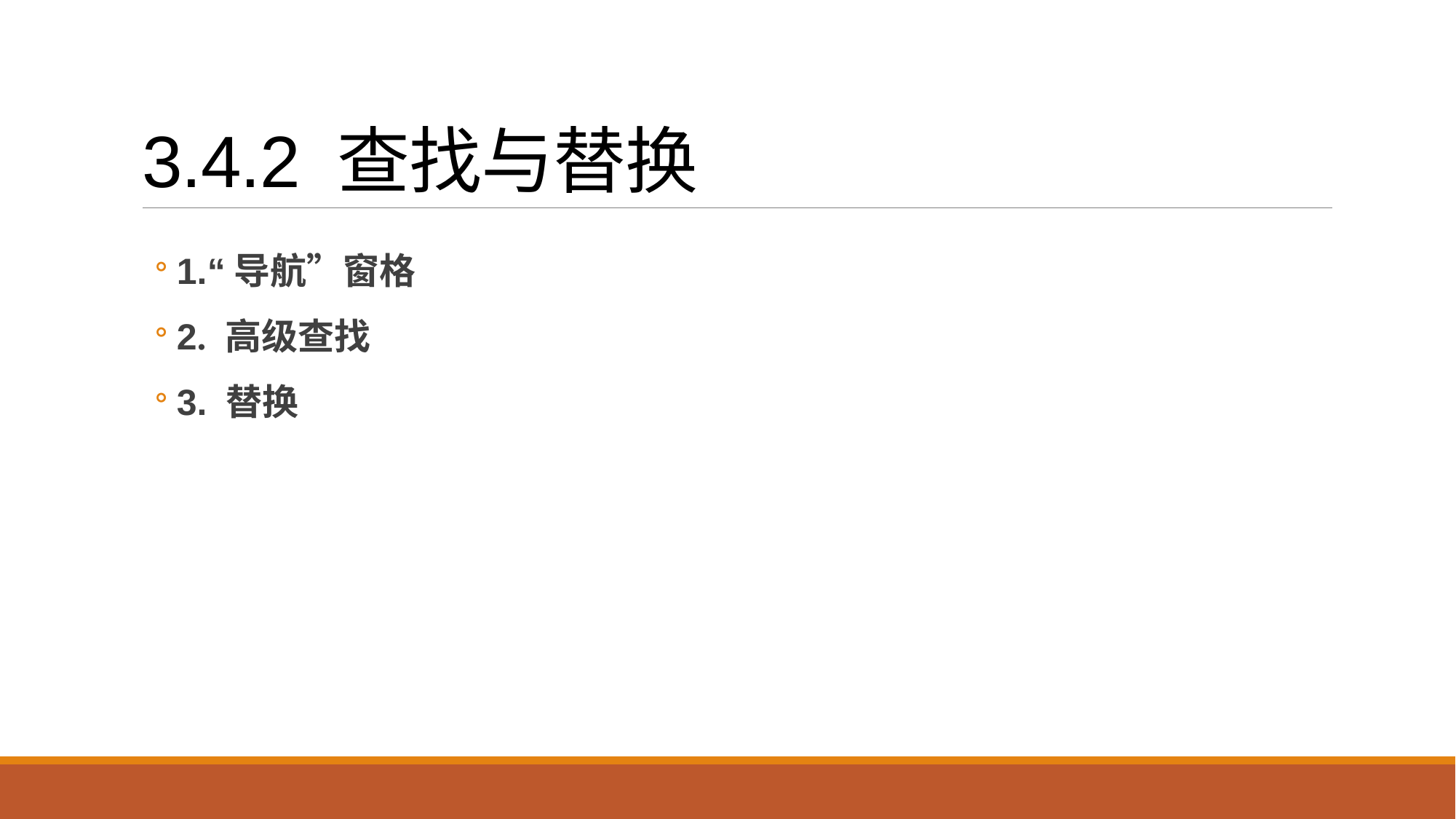

# 3.4.2 查找与替换
1.“导航”窗格
2. 高级查找
3. 替换